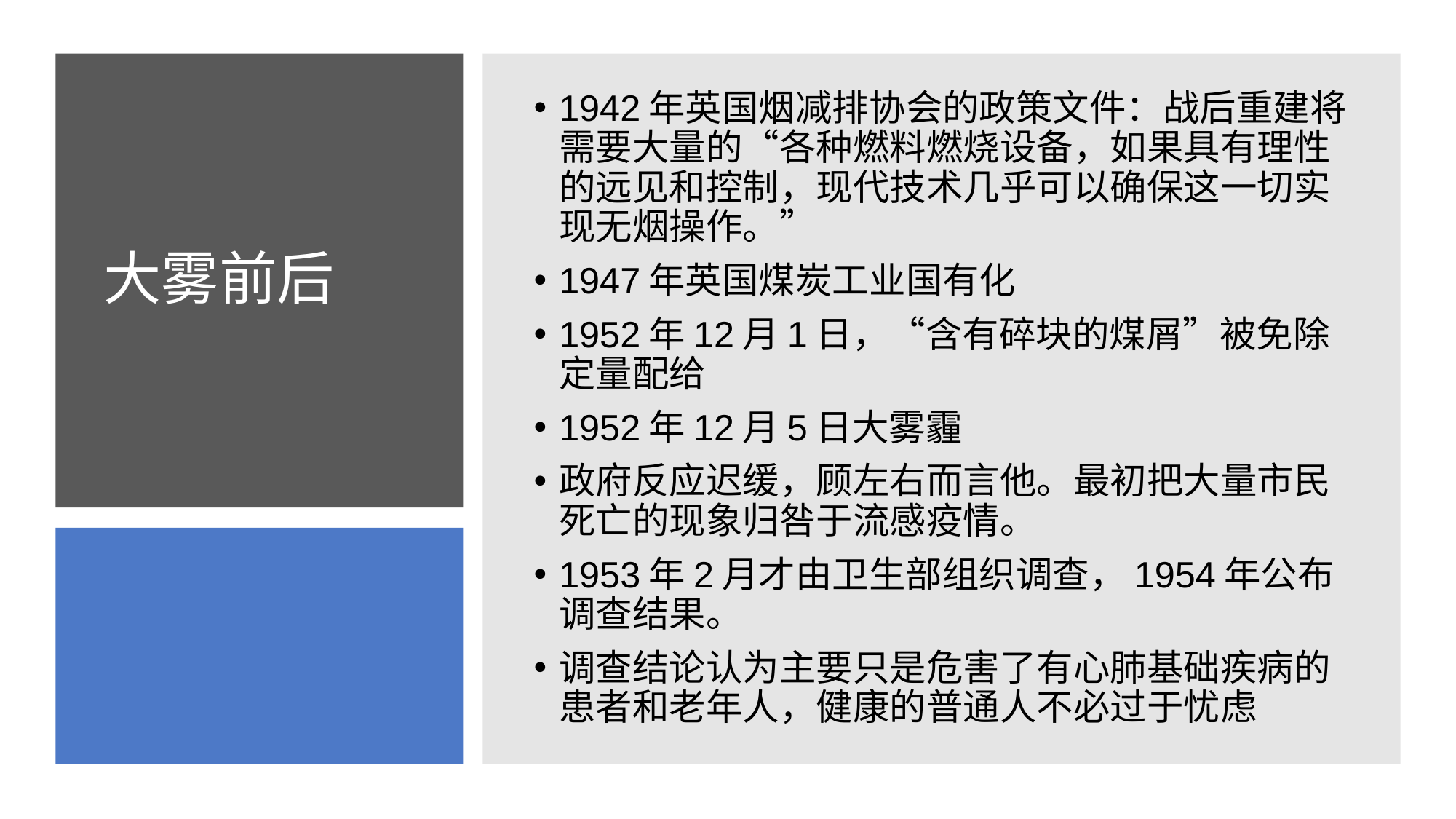

1942年英国烟减排协会的政策文件：战后重建将需要大量的“各种燃料燃烧设备，如果具有理性的远见和控制，现代技术几乎可以确保这一切实现无烟操作。”
1947年英国煤炭工业国有化
1952年12月1日，“含有碎块的煤屑”被免除定量配给
1952年12月5日大雾霾
政府反应迟缓，顾左右而言他。最初把大量市民死亡的现象归咎于流感疫情。
1953年2月才由卫生部组织调查，1954年公布调查结果。
调查结论认为主要只是危害了有心肺基础疾病的患者和老年人，健康的普通人不必过于忧虑
# 大雾前后